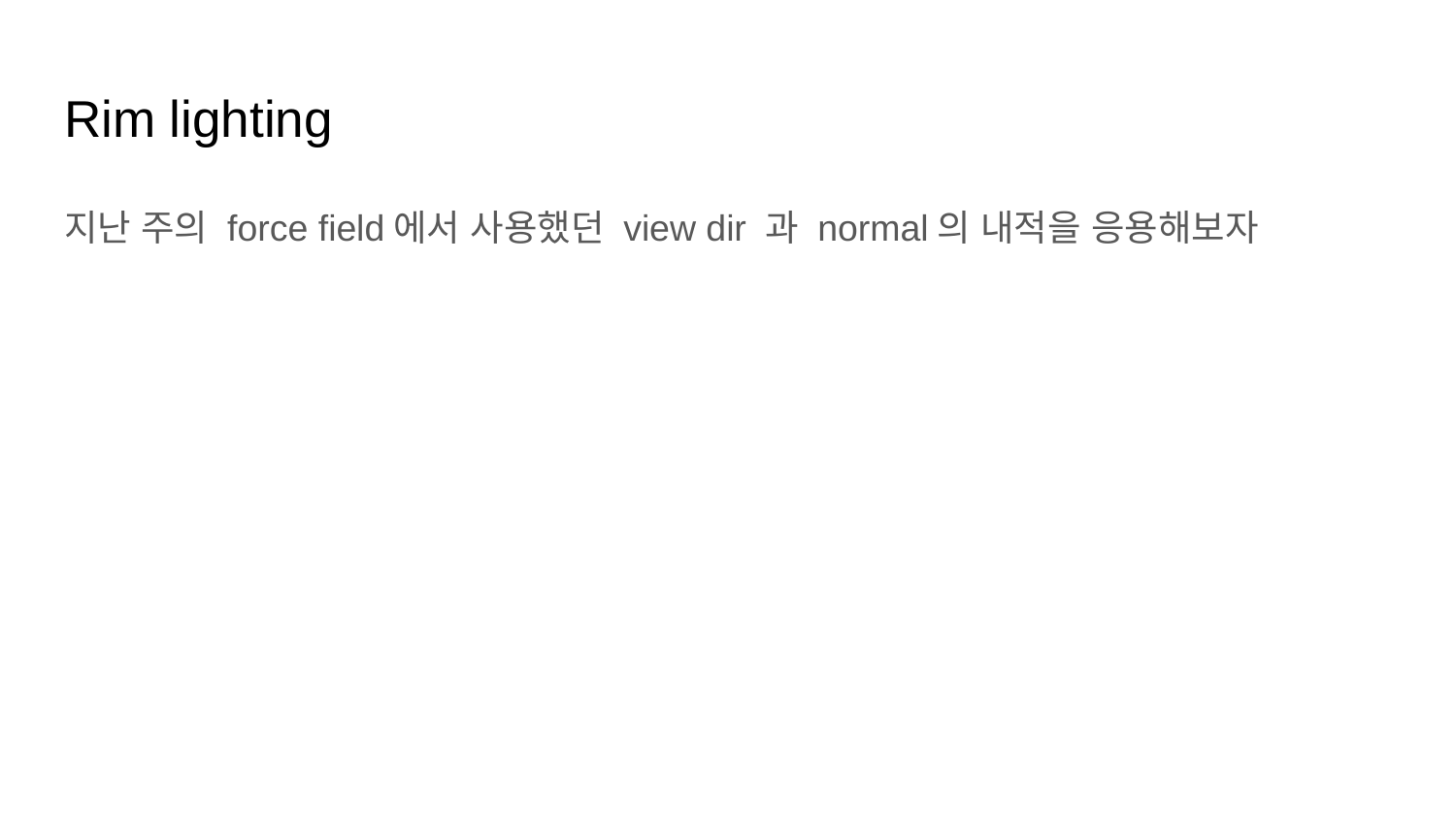

# Rim lighting
지난 주의 force field에서 사용했던 view dir 과 normal의 내적을 응용해보자